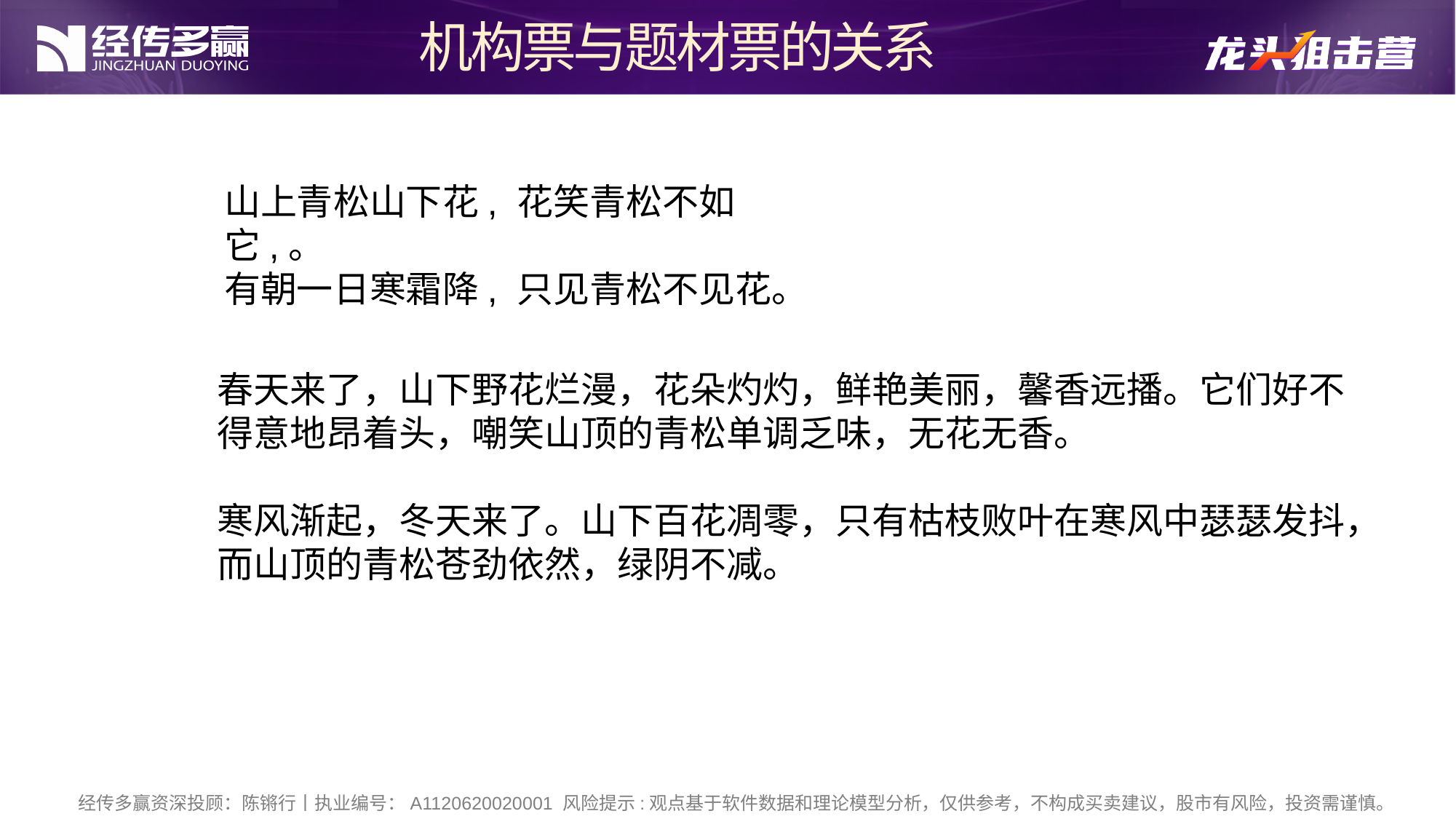

机构票与题材票的关系
山上青松山下花, 花笑青松不如它,。
有朝一日寒霜降, 只见青松不见花。
春天来了，山下野花烂漫，花朵灼灼，鲜艳美丽，馨香远播。它们好不得意地昂着头，嘲笑山顶的青松单调乏味，无花无香。

寒风渐起，冬天来了。山下百花凋零，只有枯枝败叶在寒风中瑟瑟发抖，而山顶的青松苍劲依然，绿阴不减。